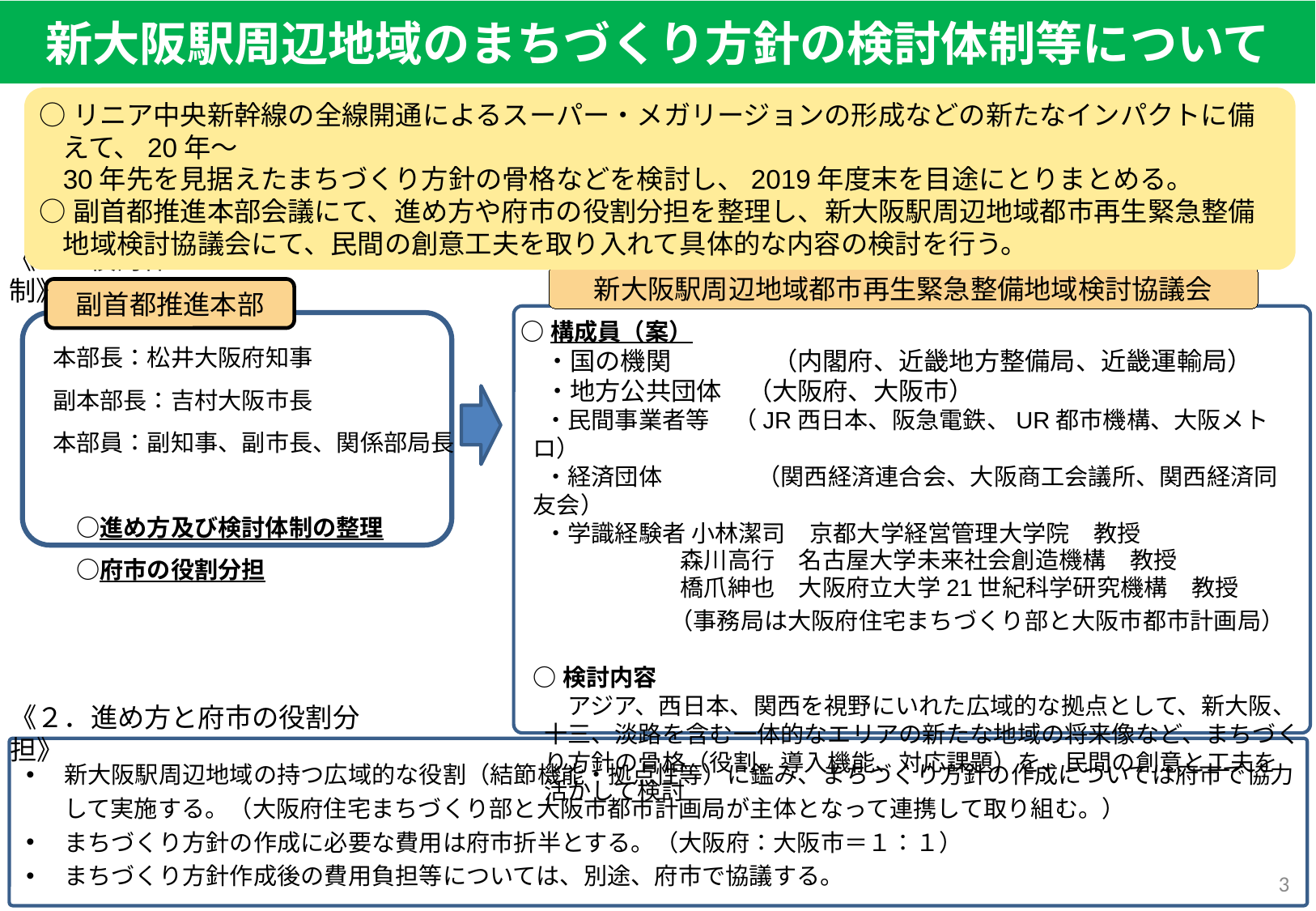

新大阪駅周辺地域のまちづくり方針の検討体制等について
○リニア中央新幹線の全線開通によるスーパー・メガリージョンの形成などの新たなインパクトに備えて、20年～
30年先を見据えたまちづくり方針の骨格などを検討し、2019年度末を目途にとりまとめる。
○副首都推進本部会議にて、進め方や府市の役割分担を整理し、新大阪駅周辺地域都市再生緊急整備地域検討協議会にて、民間の創意工夫を取り入れて具体的な内容の検討を行う。
《１．検討体制》
新大阪駅周辺地域都市再生緊急整備地域検討協議会
副首都推進本部
○構成員（案）
 ・国の機関　　　　（内閣府、近畿地方整備局、近畿運輸局）
 ・地方公共団体　（大阪府、大阪市）
 ・民間事業者等　（JR西日本、阪急電鉄、UR都市機構、大阪メトロ）
 ・経済団体　　　　（関西経済連合会、大阪商工会議所、関西経済同友会）
 ・学識経験者 小林潔司　京都大学経営管理大学院　教授
 森川高行　名古屋大学未来社会創造機構　教授
 橋爪紳也　大阪府立大学21世紀科学研究機構　教授
（事務局は大阪府住宅まちづくり部と大阪市都市計画局）

○検討内容
　アジア、西日本、関西を視野にいれた広域的な拠点として、新大阪、十三、淡路を含む一体的なエリアの新たな地域の将来像など、まちづくり方針の骨格（役割、導入機能、対応課題）を、民間の創意と工夫を活かして検討

本部長：松井大阪府知事
副本部長：吉村大阪市長
本部員：副知事、副市長、関係部局長
　○進め方及び検討体制の整理
　○府市の役割分担

《２．進め方と府市の役割分担》

新大阪駅周辺地域の持つ広域的な役割（結節機能・拠点性等）に鑑み、まちづくり方針の作成については府市で協力して実施する。（大阪府住宅まちづくり部と大阪市都市計画局が主体となって連携して取り組む。）
まちづくり方針の作成に必要な費用は府市折半とする。（大阪府：大阪市＝１：１）
まちづくり方針作成後の費用負担等については、別途、府市で協議する。
3